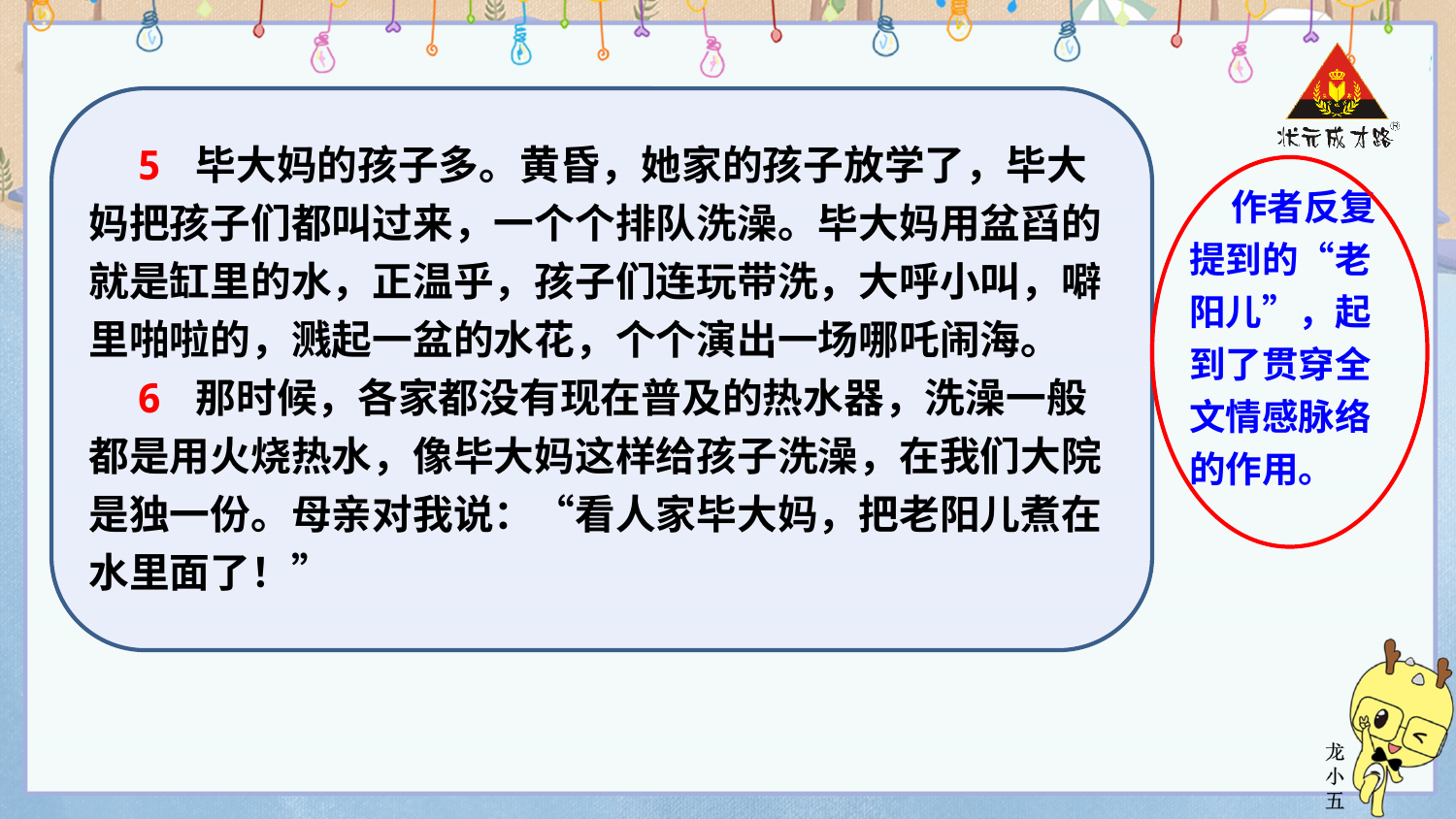

5 毕大妈的孩子多。黄昏，她家的孩子放学了，毕大妈把孩子们都叫过来，一个个排队洗澡。毕大妈用盆舀的就是缸里的水，正温乎，孩子们连玩带洗，大呼小叫，噼里啪啦的，溅起一盆的水花，个个演出一场哪吒闹海。
  6 那时候，各家都没有现在普及的热水器，洗澡一般都是用火烧热水，像毕大妈这样给孩子洗澡，在我们大院是独一份。母亲对我说：“看人家毕大妈，把老阳儿煮在水里面了！”

    作者反复提到的“老阳儿”，起到了贯穿全文情感脉络的作用。